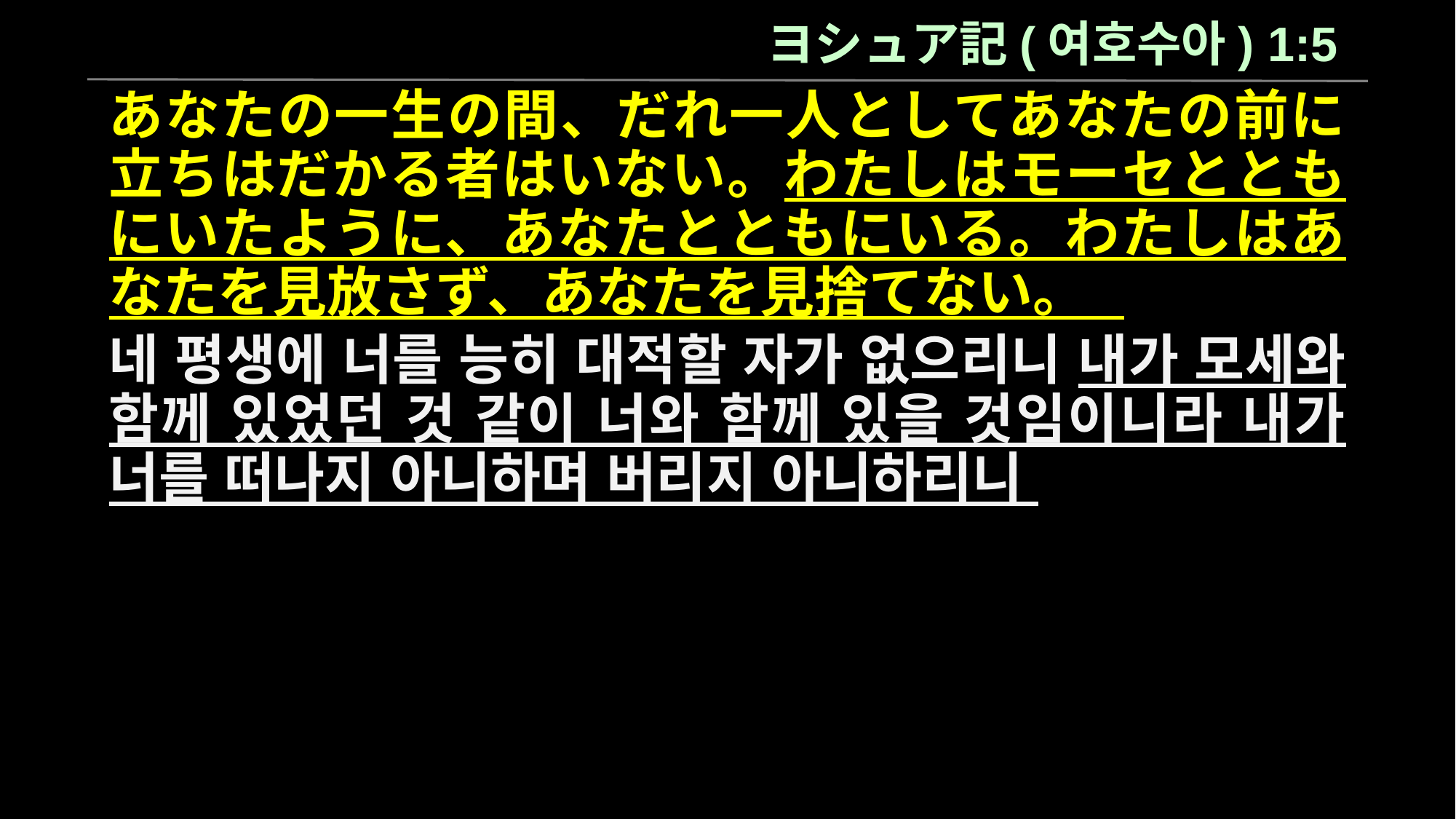

ヨシュア記(여호수아) 1:5

あなたの一生の間、だれ一人としてあなたの前に立ちはだかる者はいない。わたしはモーセとともにいたように、あなたとともにいる。わたしはあなたを見放さず、あなたを見捨てない。
네 평생에 너를 능히 대적할 자가 없으리니 내가 모세와 함께 있었던 것 같이 너와 함께 있을 것임이니라 내가 너를 떠나지 아니하며 버리지 아니하리니